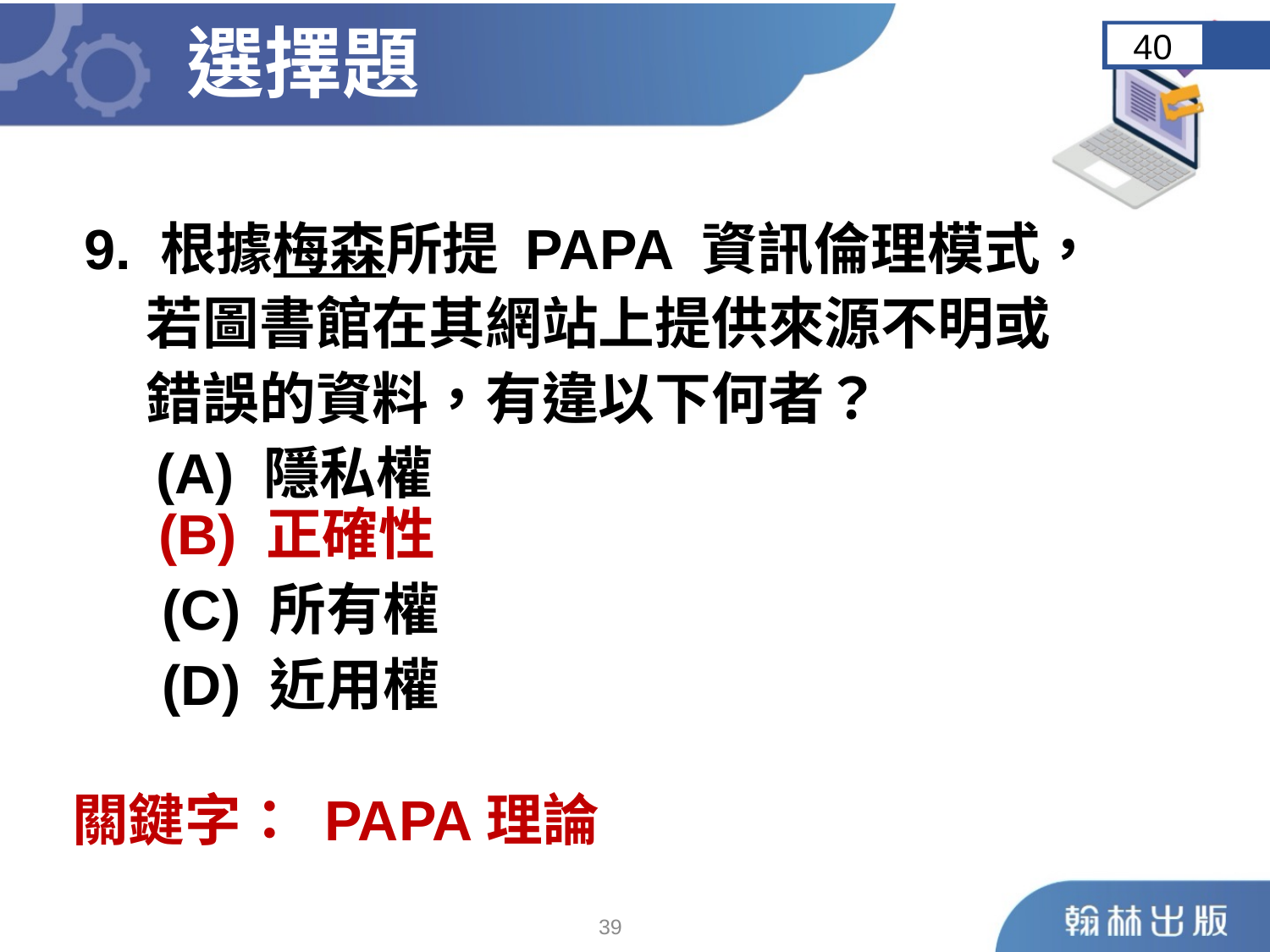

選擇題
40
 9. 根據梅森所提 PAPA 資訊倫理模式，
     若圖書館在其網站上提供來源不明或
     錯誤的資料，有違以下何者？
	    (A) 隱私權
    (B) 正確性
      (C) 所有權
      (D) 近用權

關鍵字： PAPA理論
39